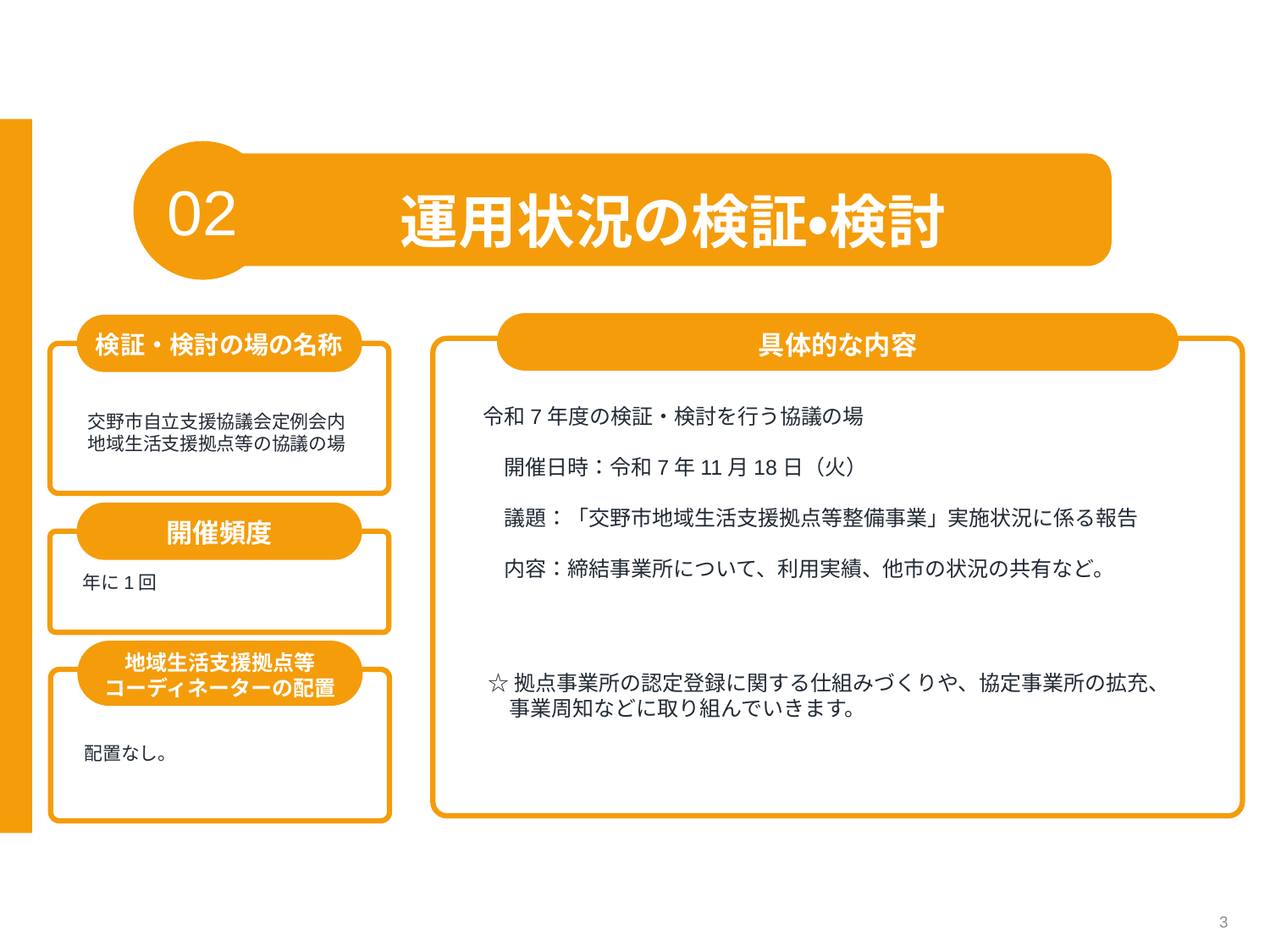

02

運用状況の検証・検討
具体的な内容
検証・検討の場の名称

令和7年度の検証・検討を行う協議の場

　開催日時：令和7年11月18日（火）

　議題：「交野市地域生活支援拠点等整備事業」実施状況に係る報告

　内容：締結事業所について、利用実績、他市の状況の共有など。

交野市自立支援協議会定例会内
地域生活支援拠点等の協議の場
開催頻度

年に1回
地域生活支援拠点等
コーディネーターの配置
☆拠点事業所の認定登録に関する仕組みづくりや、協定事業所の拡充、
　事業周知などに取り組んでいきます。

配置なし。
3